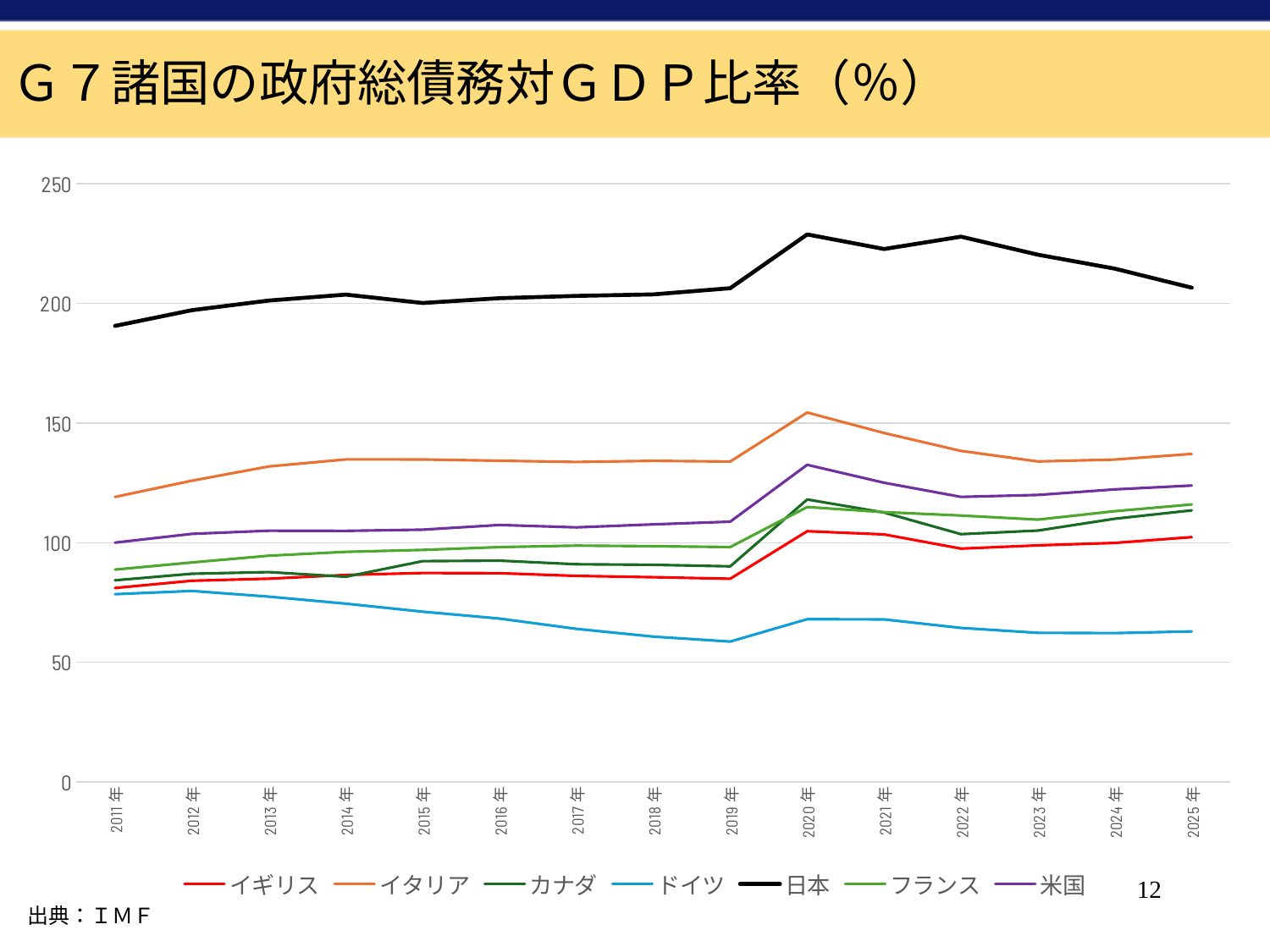

Ｇ７諸国の政府総債務対ＧＤＰ比率（％）

### Chart

| Category | イギリス | イタリア | カナダ | ドイツ | 日本 | フランス | 米国 |
|---|---|---|---|---|---|---|---|
| 2011年 | 81.066 | 119.129 | 84.284 | 78.484 | 190.564 | 88.748 | 100.027 |
| 2012年 | 84.09 | 125.901 | 87.015 | 79.835 | 197.144 | 91.74 | 103.667 |
| 2013年 | 84.948 | 131.854 | 87.703 | 77.457 | 201.166 | 94.56 | 105.015 |
| 2014年 | 86.511 | 134.797 | 85.755 | 74.538 | 203.645 | 96.163 | 104.942 |
| 2015年 | 87.34 | 134.79 | 92.283 | 71.184 | 200.145 | 96.979 | 105.442 |
| 2016年 | 87.251 | 134.241 | 92.478 | 68.301 | 202.145 | 98.149 | 107.405 |
| 2017年 | 86.117 | 133.742 | 90.989 | 63.988 | 203.111 | 98.762 | 106.403 |
| 2018年 | 85.584 | 134.2 | 90.756 | 60.758 | 203.721 | 98.528 | 107.653 |
| 2019年 | 84.937 | 133.9 | 90.11 | 58.684 | 206.326 | 98.158 | 108.785 |
| 2020年 | 104.787 | 154.38 | 118.064 | 68.042 | 228.771 | 114.909 | 132.552 |
| 2021年 | 103.447 | 145.819 | 112.606 | 67.938 | 222.684 | 112.786 | 125.048 |
| 2022年 | 97.511 | 138.356 | 103.541 | 64.397 | 227.831 | 111.364 | 119.145 |
| 2023年 | 98.869 | 133.938 | 105.071 | 62.346 | 220.302 | 109.646 | 119.963 |
| 2024年 | 99.901 | 134.735 | 110.019 | 62.227 | 214.487 | 113.171 | 122.27 |
| 2025年 | 102.316 | 137.088 | 113.506 | 62.93 | 206.525 | 115.992 | 123.886 |
12
出典：ＩＭＦ